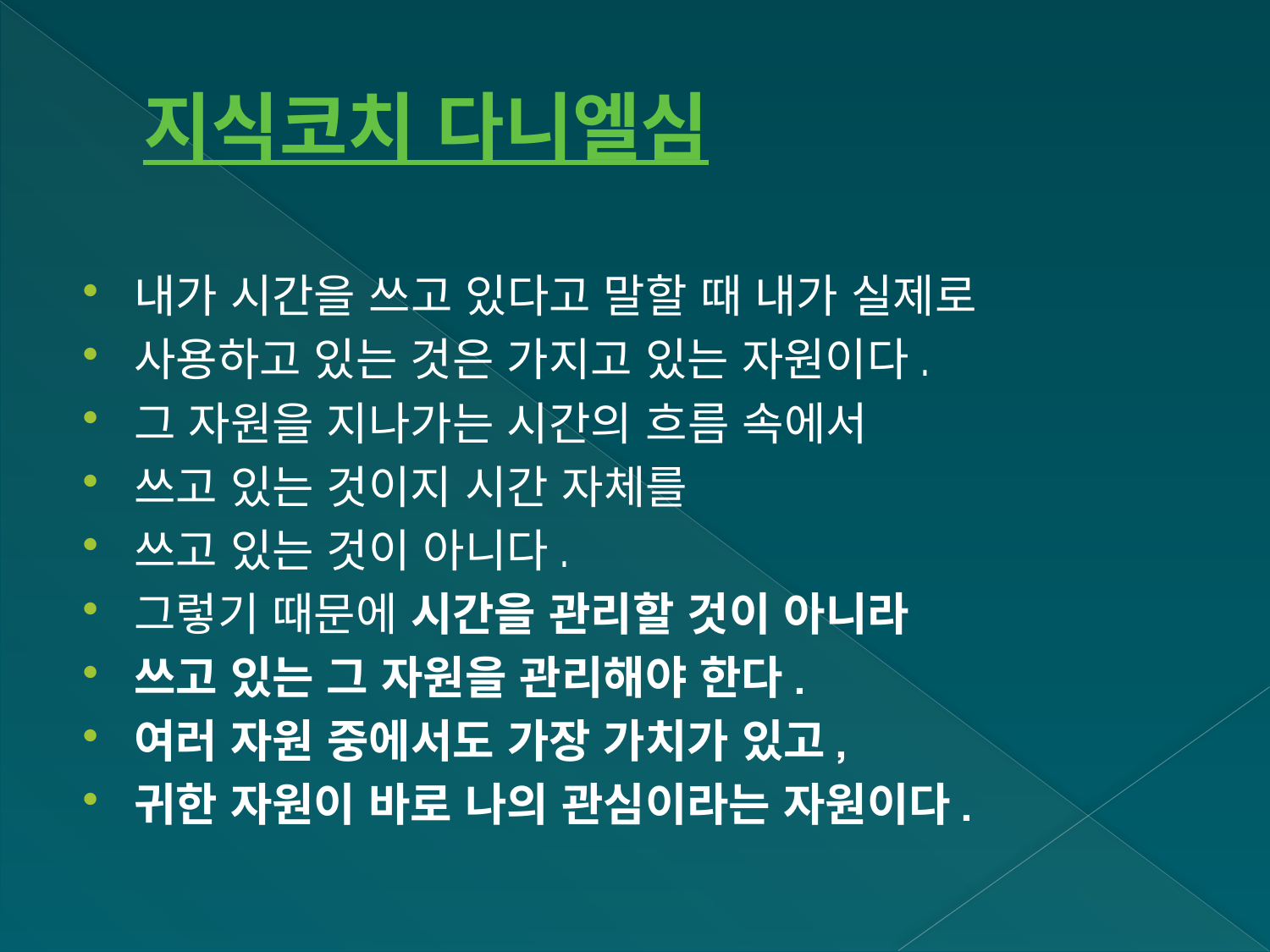

# 지식코치 다니엘심
내가 시간을 쓰고 있다고 말할 때 내가 실제로
사용하고 있는 것은 가지고 있는 자원이다.
그 자원을 지나가는 시간의 흐름 속에서
쓰고 있는 것이지 시간 자체를
쓰고 있는 것이 아니다.
그렇기 때문에 시간을 관리할 것이 아니라
쓰고 있는 그 자원을 관리해야 한다.
여러 자원 중에서도 가장 가치가 있고,
귀한 자원이 바로 나의 관심이라는 자원이다.